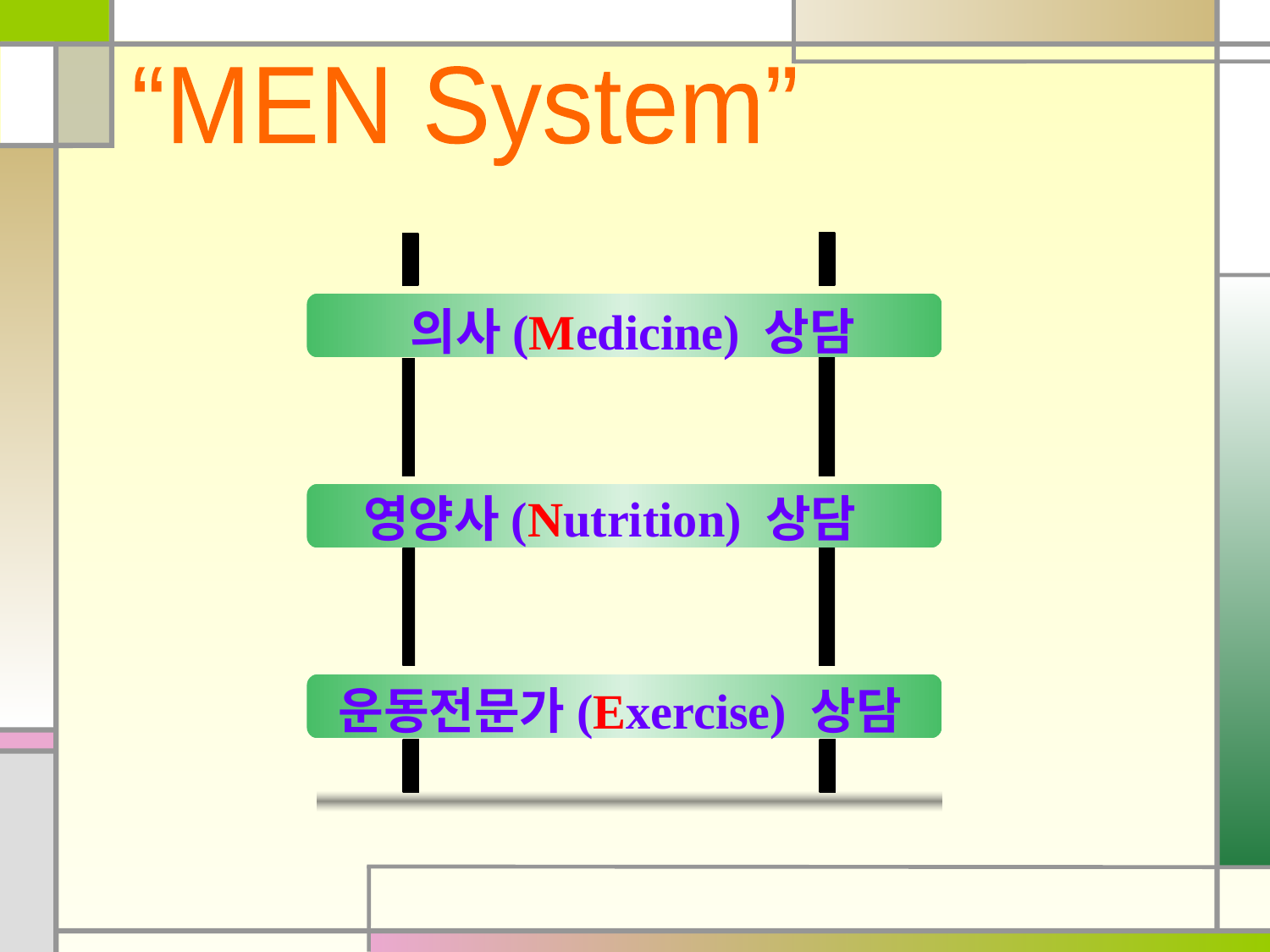

“MEN System”

의사(Medicine) 상담
영양사(Nutrition) 상담

운동전문가(Exercise) 상담